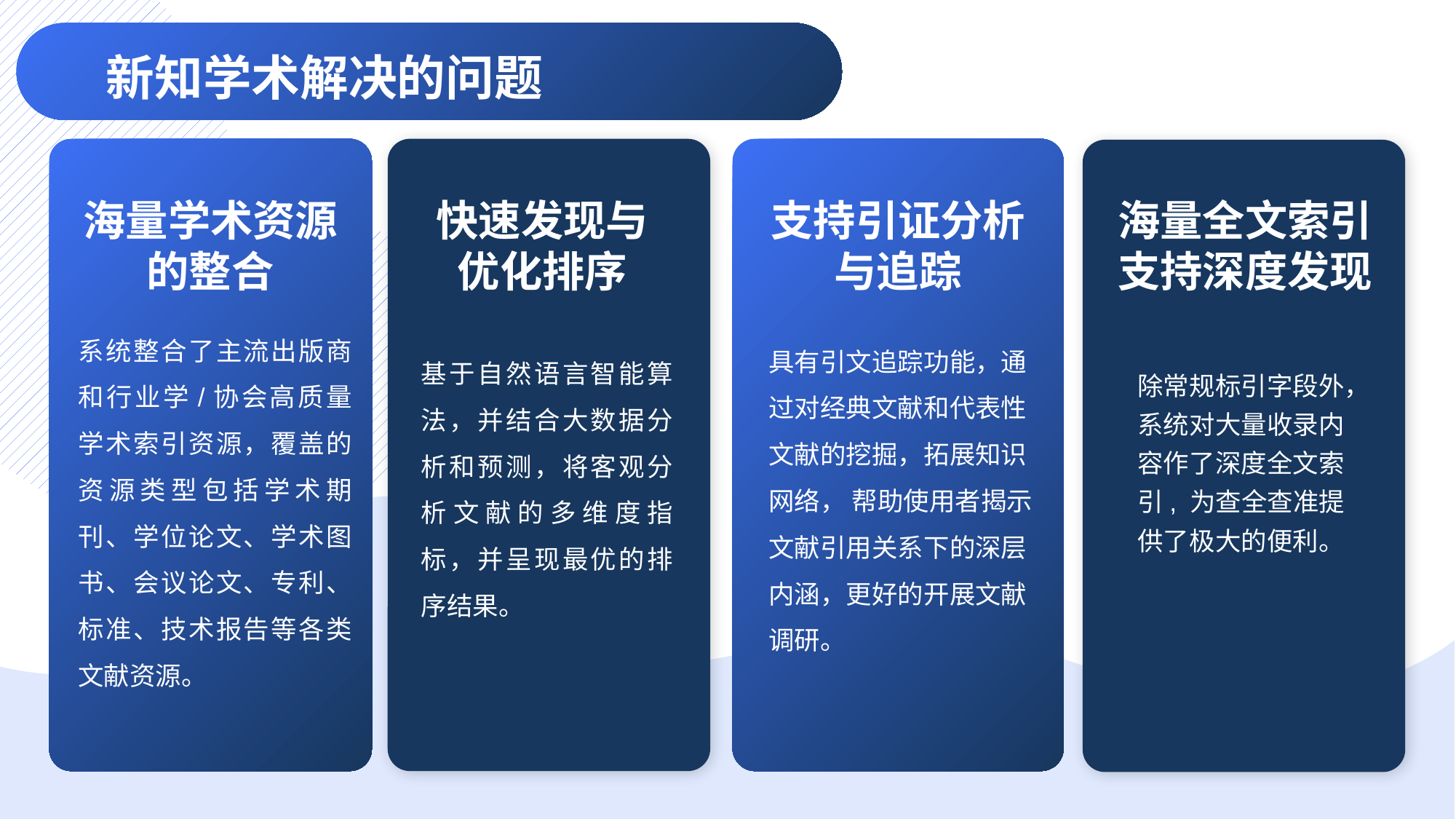

新知学术解决的问题

海量学术资源的整合
系统整合了主流出版商和行业学/协会高质量学术索引资源，覆盖的资源类型包括学术期刊、学位论文、学术图书、会议论文、专利、标准、技术报告等各类文献资源。

快速发现与优化排序
基于自然语言智能算法，并结合大数据分析和预测，将客观分析文献的多维度指标，并呈现最优的排序结果。

支持引证分析与追踪
具有引文追踪功能，通过对经典文献和代表性文献的挖掘，拓展知识网络， 帮助使用者揭示文献引用关系下的深层内涵，更好的开展文献调研。

海量全文索引支持深度发现
除常规标引字段外，系统对大量收录内容作了深度全文索引, 为查全查准提供了极大的便利。